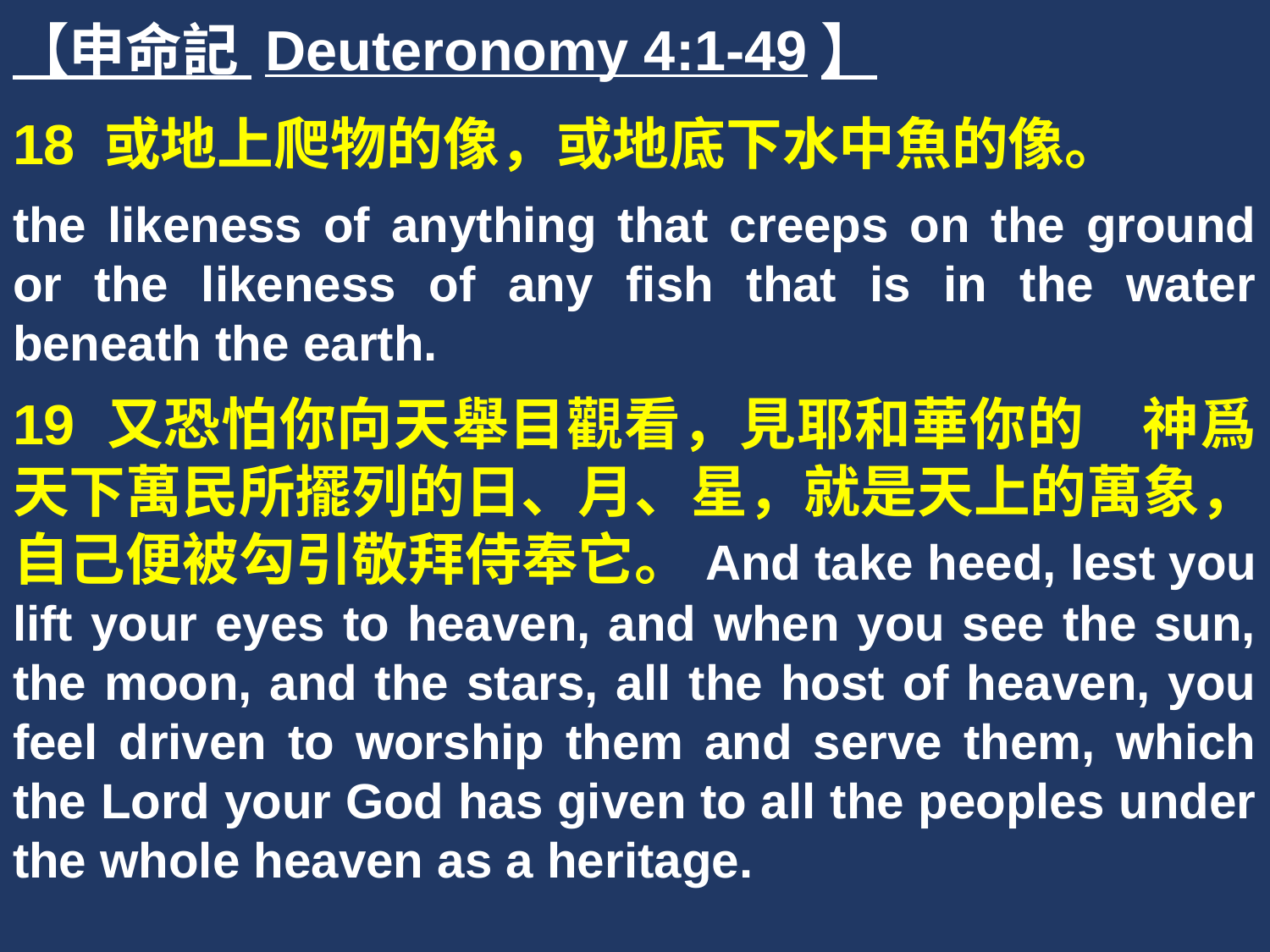

【申命記 Deuteronomy 4:1-49】
18 或地上爬物的像，或地底下水中魚的像。
the likeness of anything that creeps on the ground or the likeness of any fish that is in the water beneath the earth.
19 又恐怕你向天舉目觀看，見耶和華你的　神爲天下萬民所擺列的日、月、星，就是天上的萬象，自己便被勾引敬拜侍奉它。And take heed, lest you lift your eyes to heaven, and when you see the sun, the moon, and the stars, all the host of heaven, you feel driven to worship them and serve them, which the Lord your God has given to all the peoples under the whole heaven as a heritage.